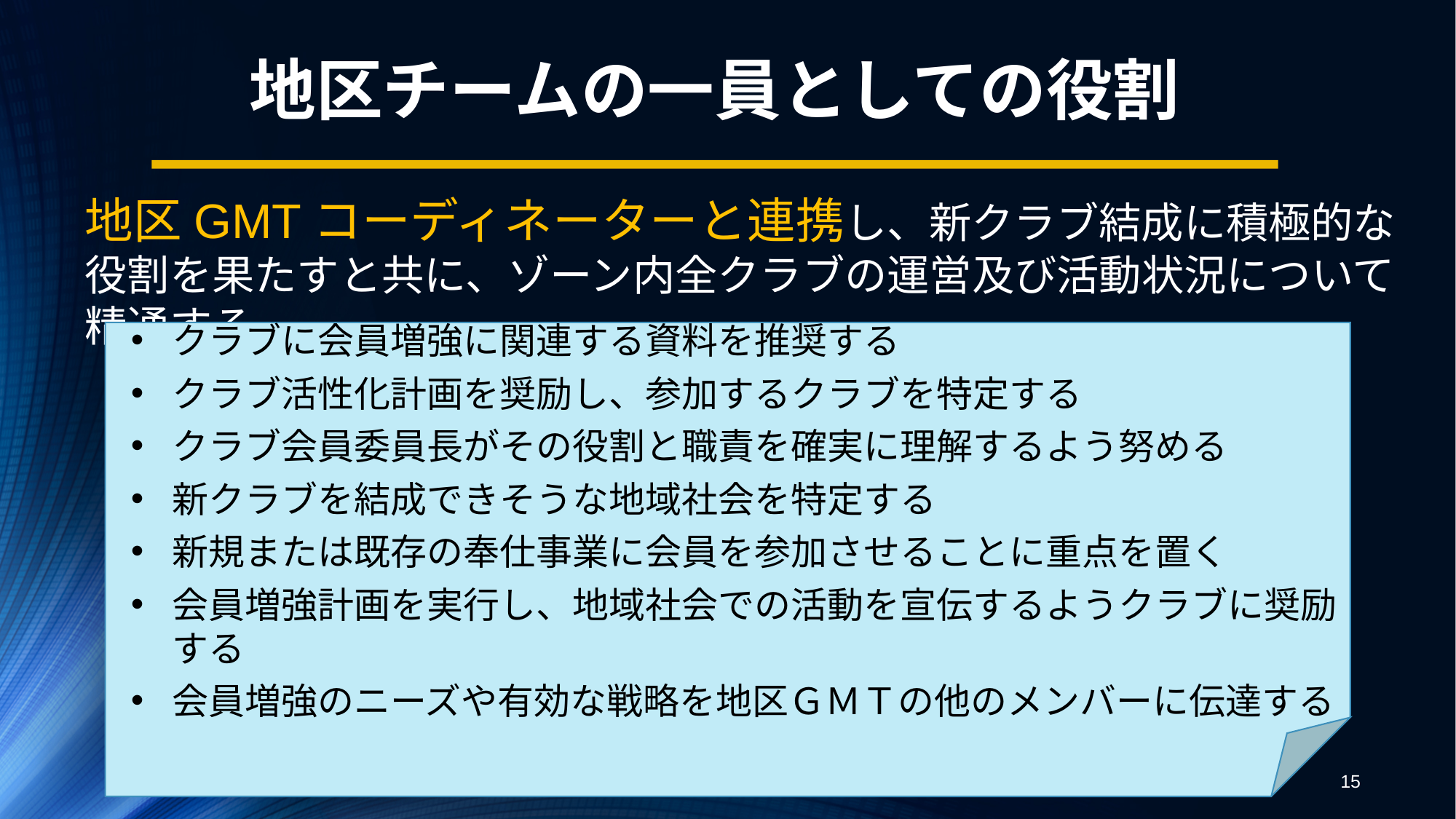

地区チームの一員としての役割

地区GMTコーディネーターと連携し、新クラブ結成に積極的な役割を果たすと共に、ゾーン内全クラブの運営及び活動状況について精通する。
クラブに会員増強に関連する資料を推奨する
クラブ活性化計画を奨励し、参加するクラブを特定する
クラブ会員委員長がその役割と職責を確実に理解するよう努める
新クラブを結成できそうな地域社会を特定する
新規または既存の奉仕事業に会員を参加させることに重点を置く
会員増強計画を実行し、地域社会での活動を宣伝するようクラブに奨励する
会員増強のニーズや有効な戦略を地区ＧＭＴの他のメンバーに伝達する
15